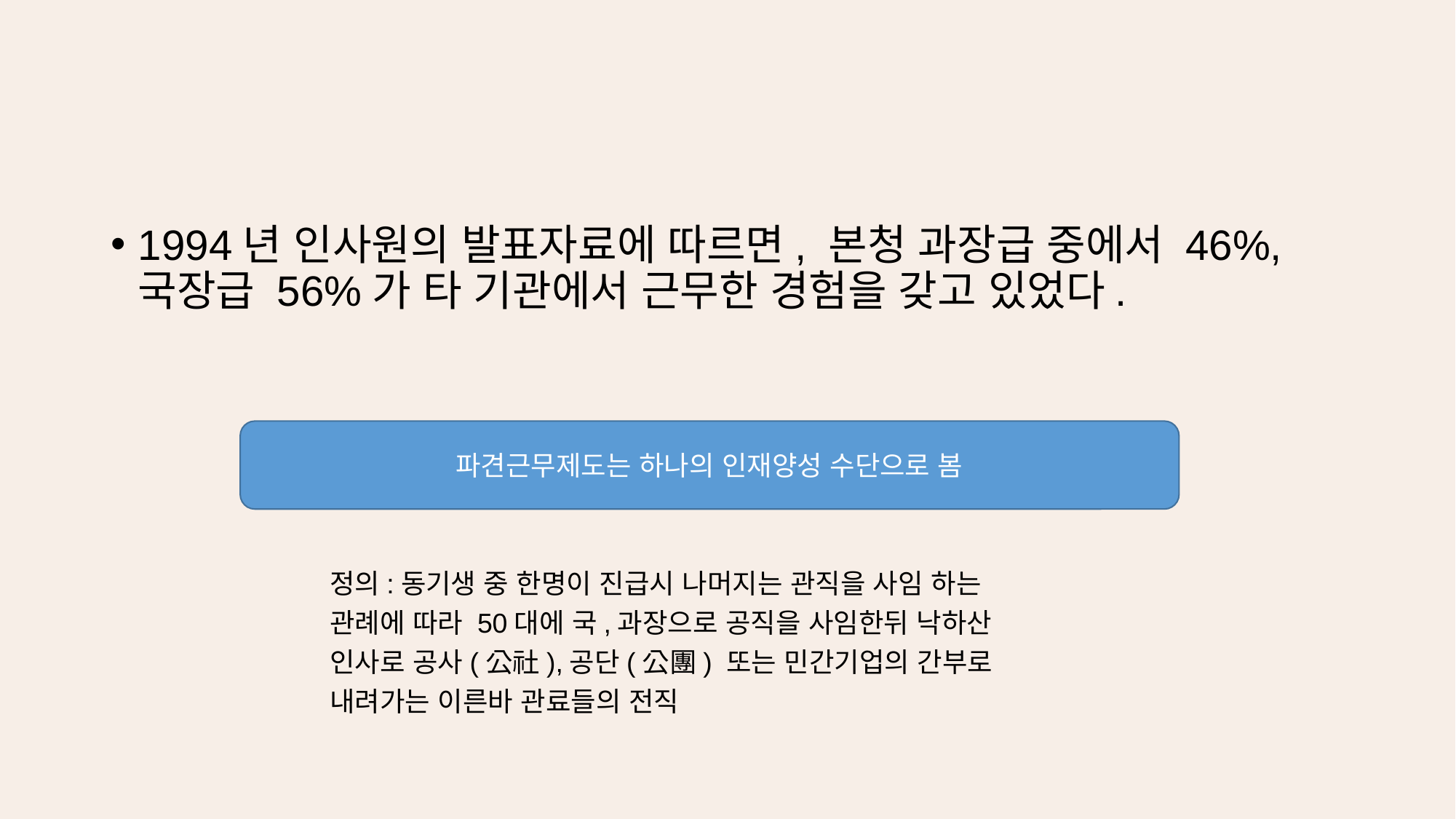

#
1994년 인사원의 발표자료에 따르면, 본청 과장급 중에서 46%, 국장급 56%가 타 기관에서 근무한 경험을 갖고 있었다.

파견근무제도는 하나의 인재양성 수단으로 봄
정의:동기생 중 한명이 진급시 나머지는 관직을 사임 하는 관례에 따라 50대에 국,과장으로 공직을 사임한뒤 낙하산 인사로 공사(公社),공단(公團) 또는 민간기업의 간부로 내려가는 이른바 관료들의 전직